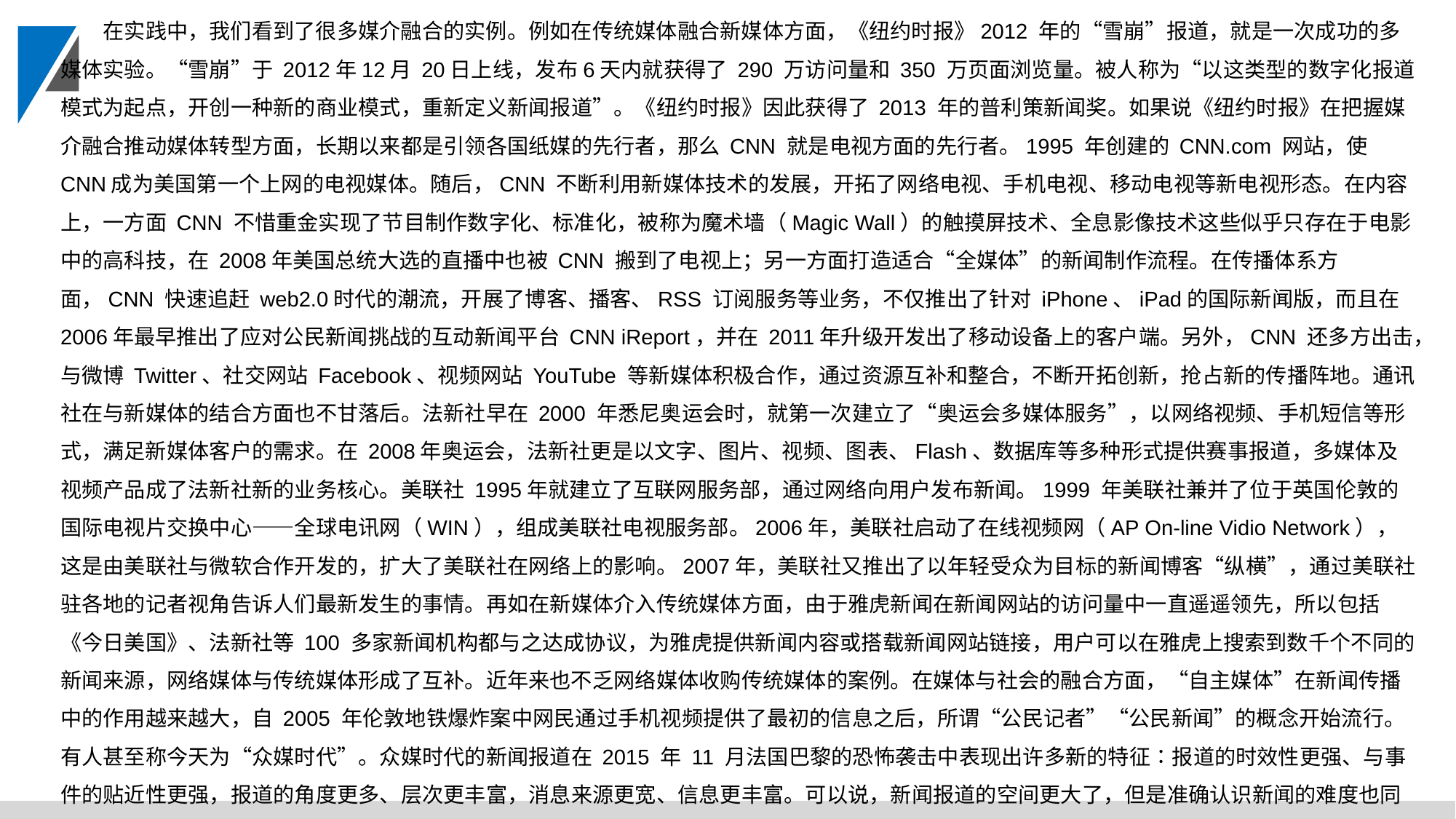

在实践中，我们看到了很多媒介融合的实例。例如在传统媒体融合新媒体方面，《纽约时报》2012 年的“雪崩”报道，就是一次成功的多媒体实验。“雪崩”于 2012年12月 20日上线，发布6天内就获得了 290 万访问量和 350 万页面浏览量。被人称为“以这类型的数字化报道模式为起点，开创一种新的商业模式，重新定义新闻报道”。《纽约时报》因此获得了 2013 年的普利策新闻奖。如果说《纽约时报》在把握媒介融合推动媒体转型方面，长期以来都是引领各国纸媒的先行者，那么 CNN 就是电视方面的先行者。1995 年创建的 CNN.com 网站，使 CNN成为美国第一个上网的电视媒体。随后，CNN 不断利用新媒体技术的发展，开拓了网络电视、手机电视、移动电视等新电视形态。在内容上，一方面 CNN 不惜重金实现了节目制作数字化、标准化，被称为魔术墙（Magic Wall）的触摸屏技术、全息影像技术这些似乎只存在于电影中的高科技，在 2008年美国总统大选的直播中也被 CNN 搬到了电视上；另一方面打造适合“全媒体”的新闻制作流程。在传播体系方面，CNN 快速追赶 web2.0时代的潮流，开展了博客、播客、RSS 订阅服务等业务，不仅推出了针对 iPhone、iPad的国际新闻版，而且在 2006年最早推出了应对公民新闻挑战的互动新闻平台 CNN iReport，并在 2011年升级开发出了移动设备上的客户端。另外，CNN 还多方出击，与微博 Twitter、社交网站 Facebook、视频网站 YouTube 等新媒体积极合作，通过资源互补和整合，不断开拓创新，抢占新的传播阵地。通讯社在与新媒体的结合方面也不甘落后。法新社早在 2000 年悉尼奥运会时，就第一次建立了“奥运会多媒体服务”，以网络视频、手机短信等形式，满足新媒体客户的需求。在 2008年奥运会，法新社更是以文字、图片、视频、图表、Flash、数据库等多种形式提供赛事报道，多媒体及视频产品成了法新社新的业务核心。美联社 1995年就建立了互联网服务部，通过网络向用户发布新闻。1999 年美联社兼并了位于英国伦敦的国际电视片交换中心——全球电讯网（WIN），组成美联社电视服务部。2006年，美联社启动了在线视频网（AP On-line Vidio Network），这是由美联社与微软合作开发的，扩大了美联社在网络上的影响。2007年，美联社又推出了以年轻受众为目标的新闻博客“纵横”，通过美联社驻各地的记者视角告诉人们最新发生的事情。再如在新媒体介入传统媒体方面，由于雅虎新闻在新闻网站的访问量中一直遥遥领先，所以包括《今日美国》、法新社等 100 多家新闻机构都与之达成协议，为雅虎提供新闻内容或搭载新闻网站链接，用户可以在雅虎上搜索到数千个不同的新闻来源，网络媒体与传统媒体形成了互补。近年来也不乏网络媒体收购传统媒体的案例。在媒体与社会的融合方面，“自主媒体”在新闻传播中的作用越来越大，自 2005 年伦敦地铁爆炸案中网民通过手机视频提供了最初的信息之后，所谓“公民记者”“公民新闻”的概念开始流行。有人甚至称今天为“众媒时代”。众媒时代的新闻报道在 2015 年 11 月法国巴黎的恐怖袭击中表现出许多新的特征∶报道的时效性更强、与事件的贴近性更强，报道的角度更多、层次更丰富，消息来源更宽、信息更丰富。可以说，新闻报道的空间更大了，但是准确认识新闻的难度也同时增强了。